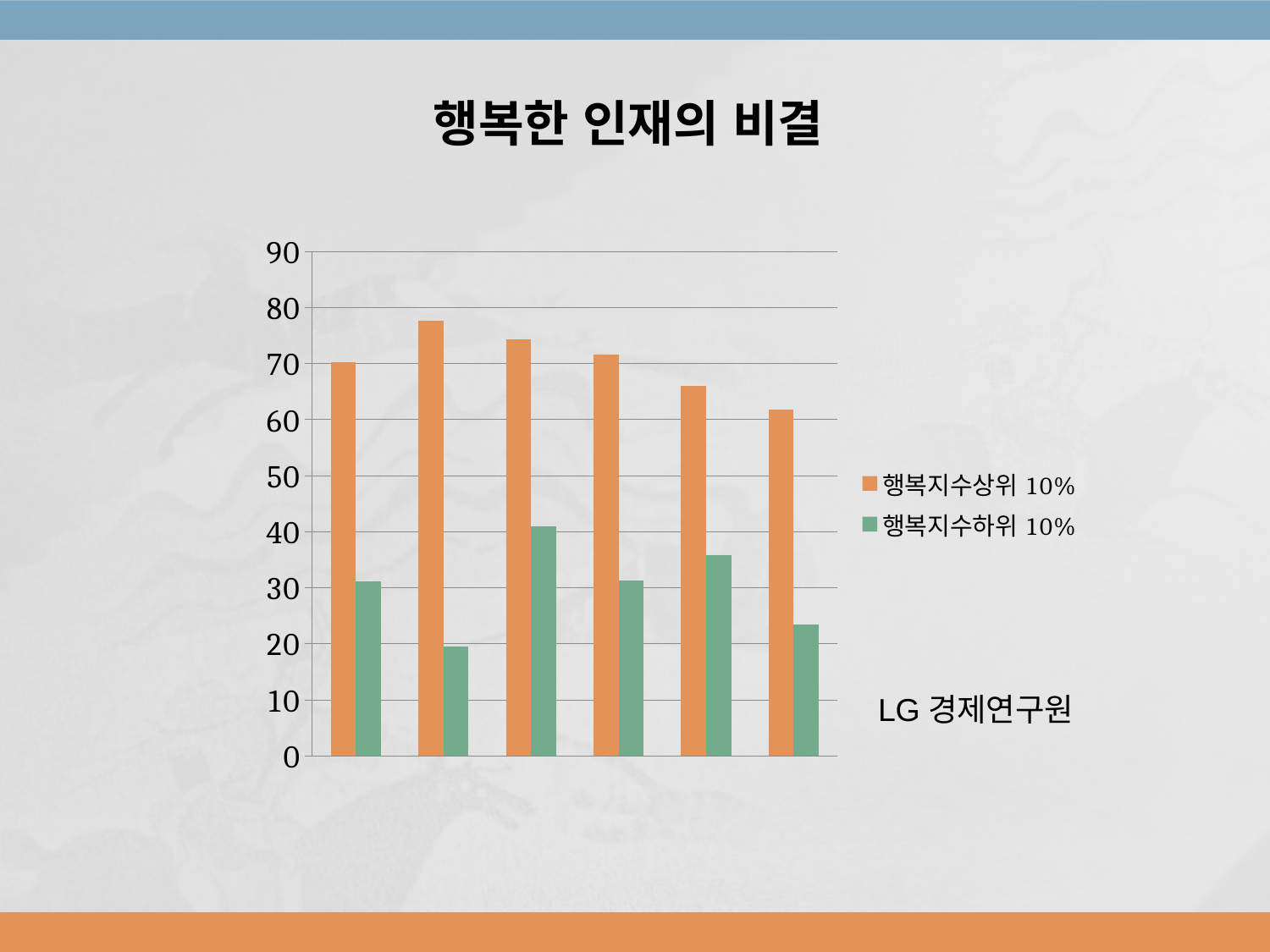

행복한 인재의 비결

### Chart

| Category | 행복지수상위10% | 행복지수하위10% |
|---|---|---|
| 행복지수 | 70.3 | 31.2 |
| 비전 | 77.7 | 19.6 |
| 대인관계 | 74.3 | 40.9 |
| 업무만족 | 71.6 | 31.3 |
| 보상,인정 | 66.0 | 35.8 |
| 일과 삶의 균형 | 61.8 | 23.5 |
LG경제연구원